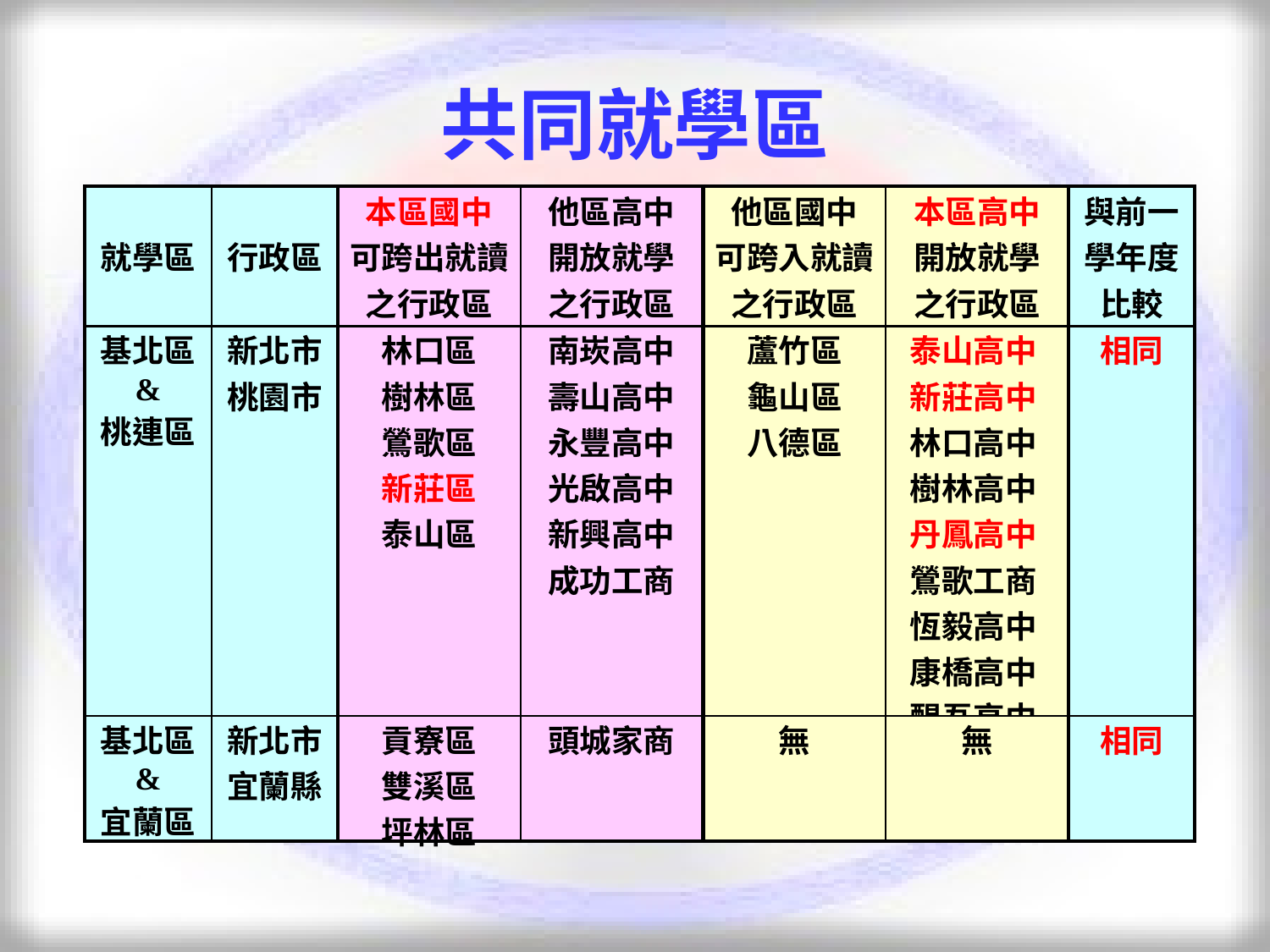

共同就學區
| 就學區 | 行政區 | 本區國中 可跨出就讀 之行政區 | 他區高中 開放就學 之行政區 | 他區國中 可跨入就讀 之行政區 | 本區高中 開放就學 之行政區 | 與前一 學年度 比較 |
| --- | --- | --- | --- | --- | --- | --- |
| 基北區 & 桃連區 | 新北市 桃園市 | 林口區 樹林區 鶯歌區 新莊區 泰山區 | 南崁高中 壽山高中 永豐高中 光啟高中 新興高中 成功工商 | 蘆竹區 龜山區 八德區 | 泰山高中 新莊高中 林口高中 樹林高中 丹鳳高中 鶯歌工商 恆毅高中 康橋高中 醒吾高中 樹人家商 | 相同 |
| 基北區 & 宜蘭區 | 新北市 宜蘭縣 | 貢寮區 雙溪區 坪林區 | 頭城家商 | 無 | 無 | 相同 |